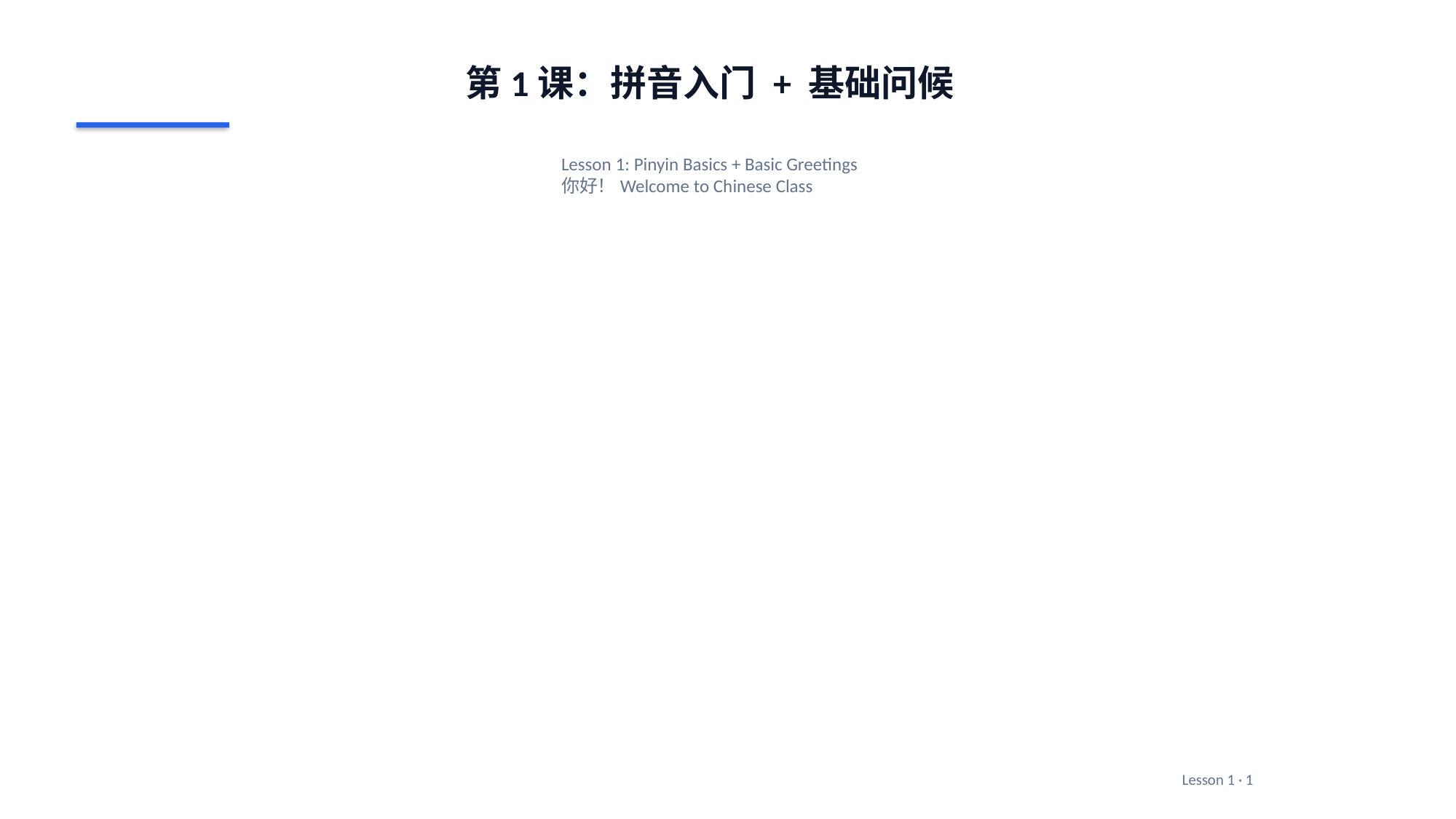

第1课：拼音入门 + 基础问候

Lesson 1: Pinyin Basics + Basic Greetings
你好！Welcome to Chinese Class
Lesson 1 · 1